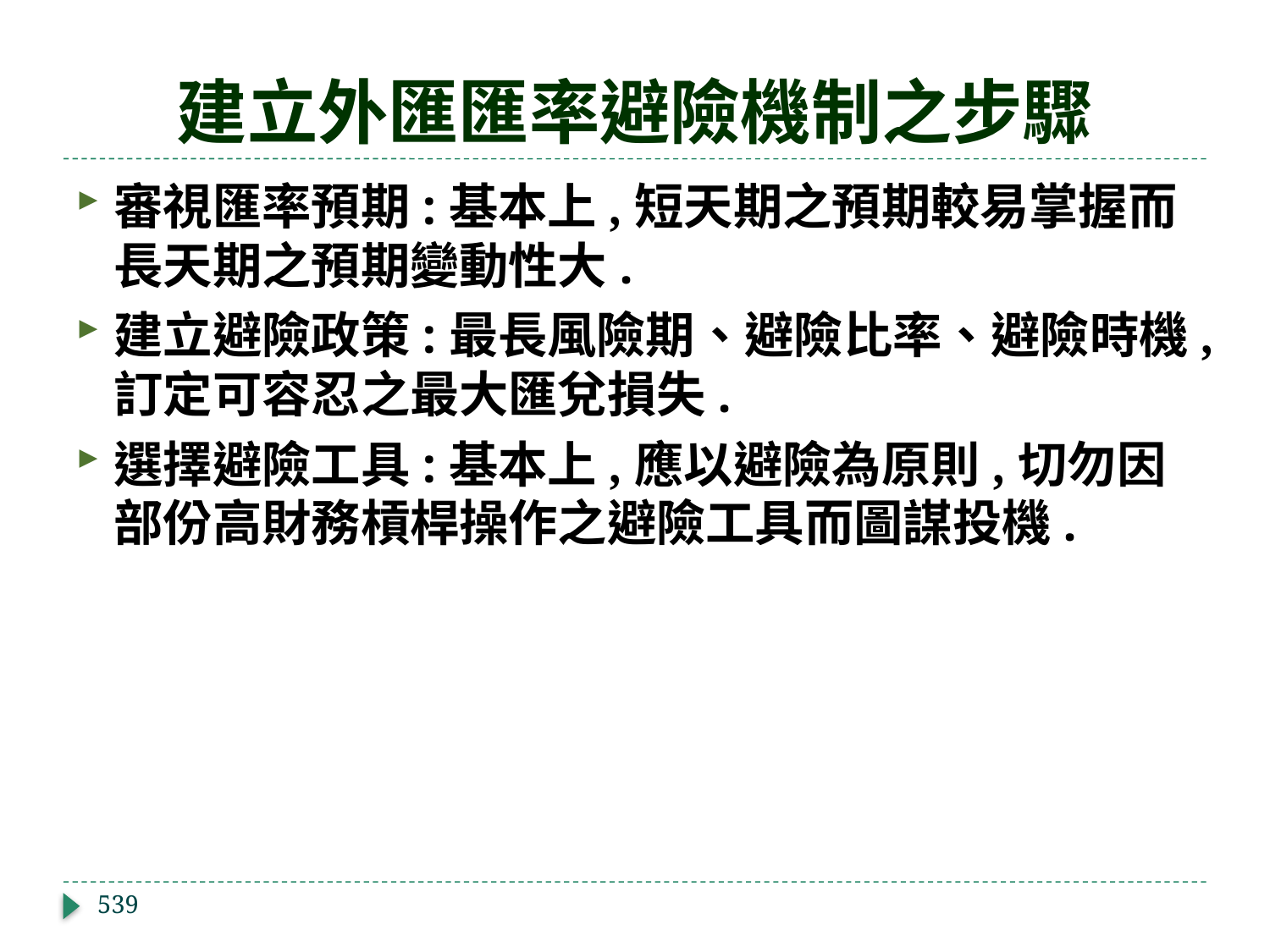

# 建立外匯匯率避險機制之步驟
審視匯率預期:基本上,短天期之預期較易掌握而長天期之預期變動性大.
建立避險政策:最長風險期、避險比率、避險時機,訂定可容忍之最大匯兌損失.
選擇避險工具:基本上,應以避險為原則,切勿因部份高財務槓桿操作之避險工具而圖謀投機.
539